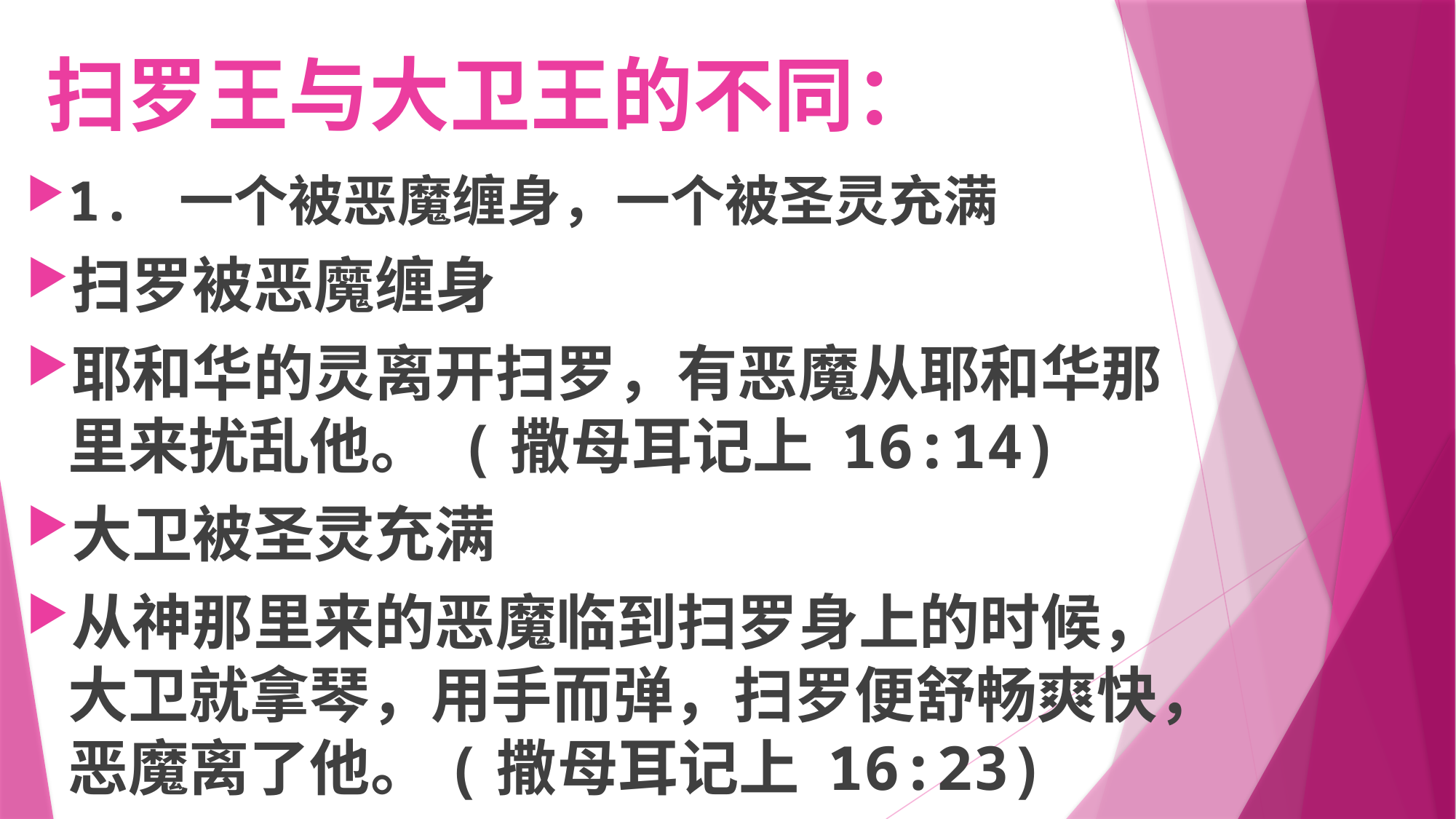

# 扫罗王与大卫王的不同：
1. 一个被恶魔缠身，一个被圣灵充满
扫罗被恶魔缠身
耶和华的灵离开扫罗，有恶魔从耶和华那里来扰乱他。 (撒母耳记上 16:14)
大卫被圣灵充满
从神那里来的恶魔临到扫罗身上的时候，大卫就拿琴，用手而弹，扫罗便舒畅爽快，恶魔离了他。(撒母耳记上 16:23)